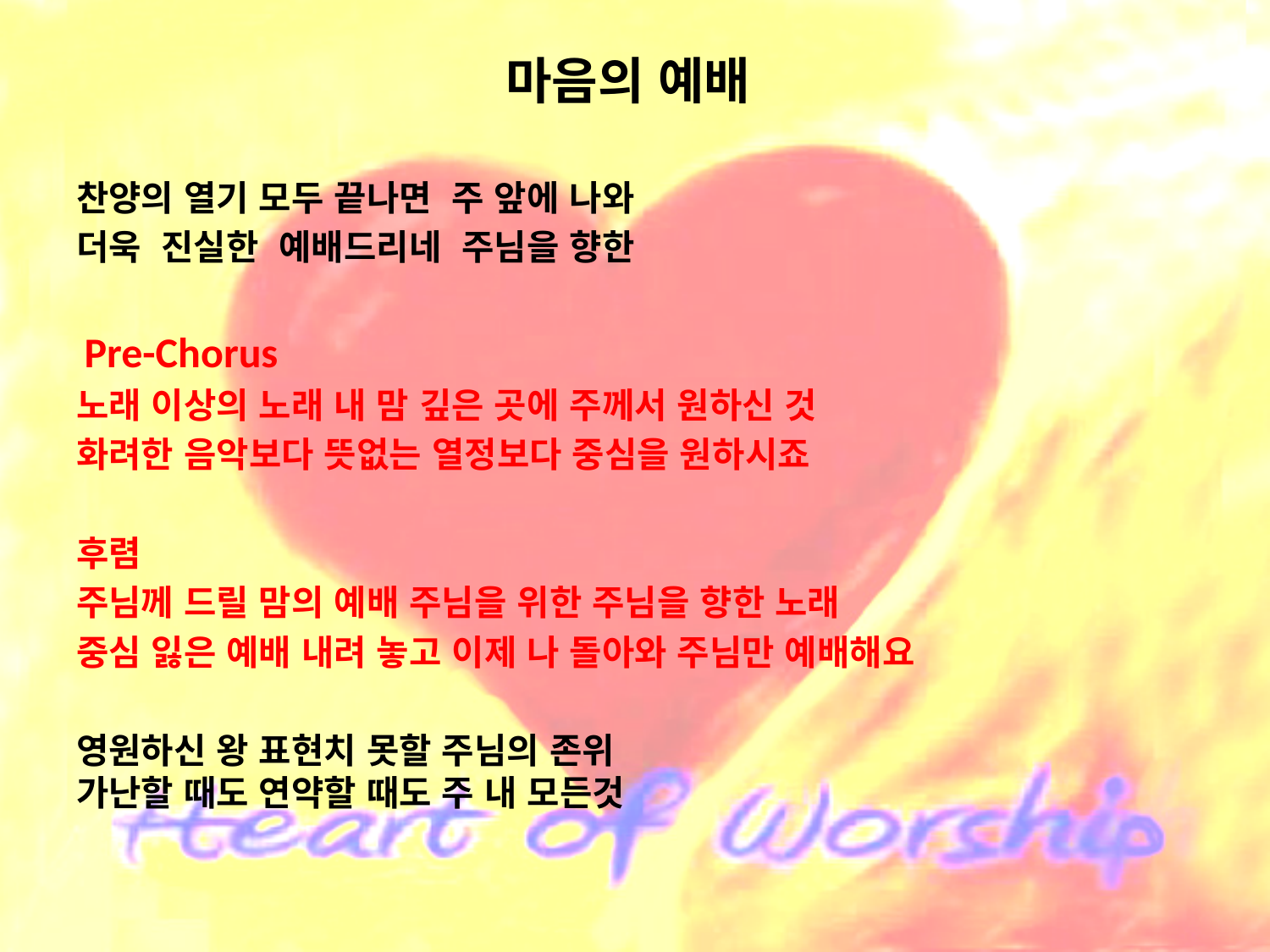

# 마음의 예배
찬양의 열기 모두 끝나면  주 앞에 나와
더욱  진실한  예배드리네  주님을 향한

 Pre-Chorus
노래 이상의 노래 내 맘 깊은 곳에 주께서 원하신 것
화려한 음악보다 뜻없는 열정보다 중심을 원하시죠

후렴
주님께 드릴 맘의 예배 주님을 위한 주님을 향한 노래
중심 잃은 예배 내려 놓고 이제 나 돌아와 주님만 예배해요

영원하신 왕 표현치 못할 주님의 존위
가난할 때도 연약할 때도 주 내 모든것